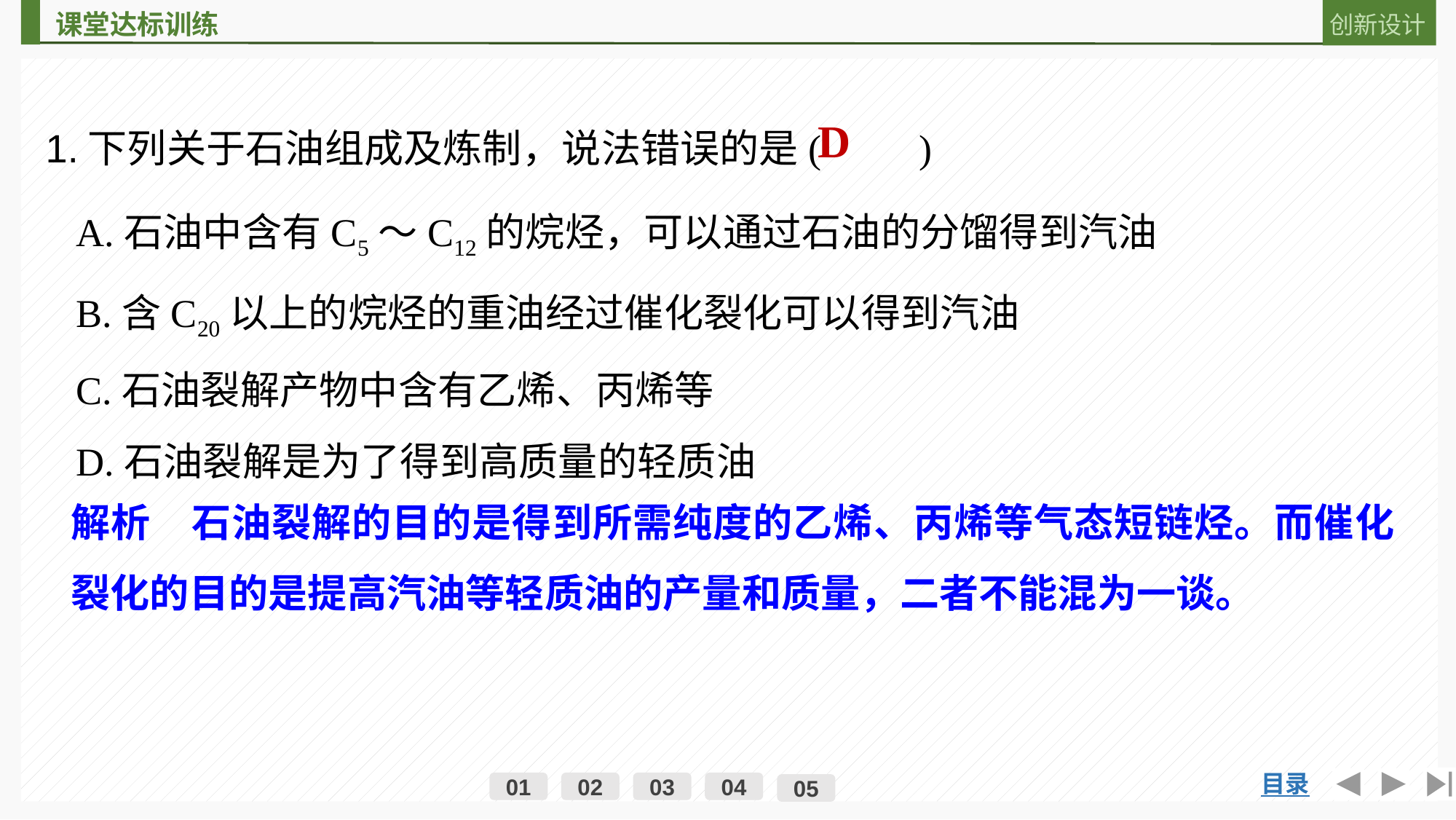

1.下列关于石油组成及炼制，说法错误的是(　　)
D
A.石油中含有C5～C12的烷烃，可以通过石油的分馏得到汽油
B.含C20以上的烷烃的重油经过催化裂化可以得到汽油
C.石油裂解产物中含有乙烯、丙烯等
D.石油裂解是为了得到高质量的轻质油
解析　石油裂解的目的是得到所需纯度的乙烯、丙烯等气态短链烃。而催化裂化的目的是提高汽油等轻质油的产量和质量，二者不能混为一谈。